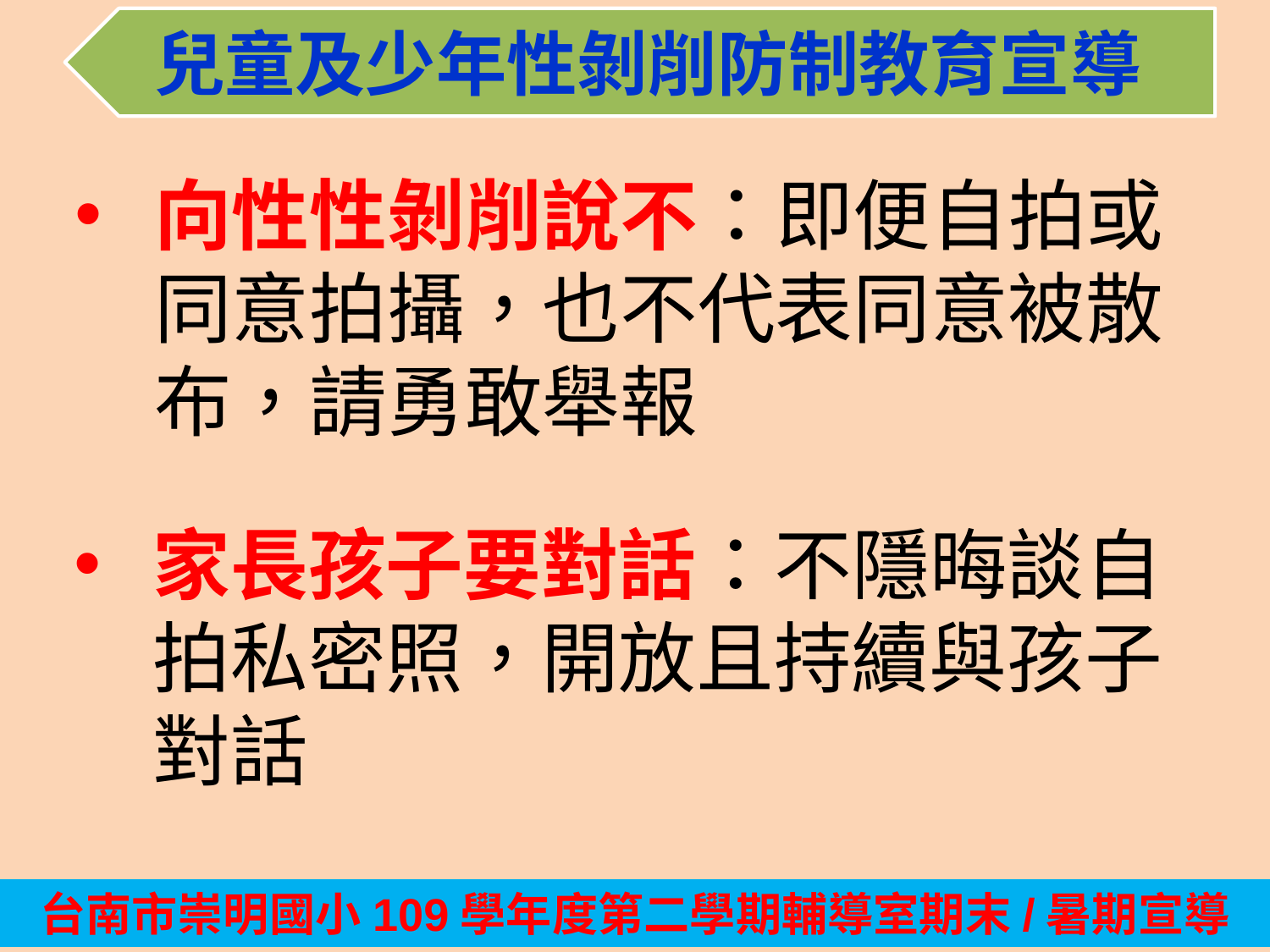

兒童及少年性剝削防制教育宣導

向性性剝削說不：即便自拍或同意拍攝，也不代表同意被散布，請勇敢舉報
家長孩子要對話：不隱晦談自拍私密照，開放且持續與孩子對話
台南市崇明國小109學年度第二學期輔導室期末/暑期宣導